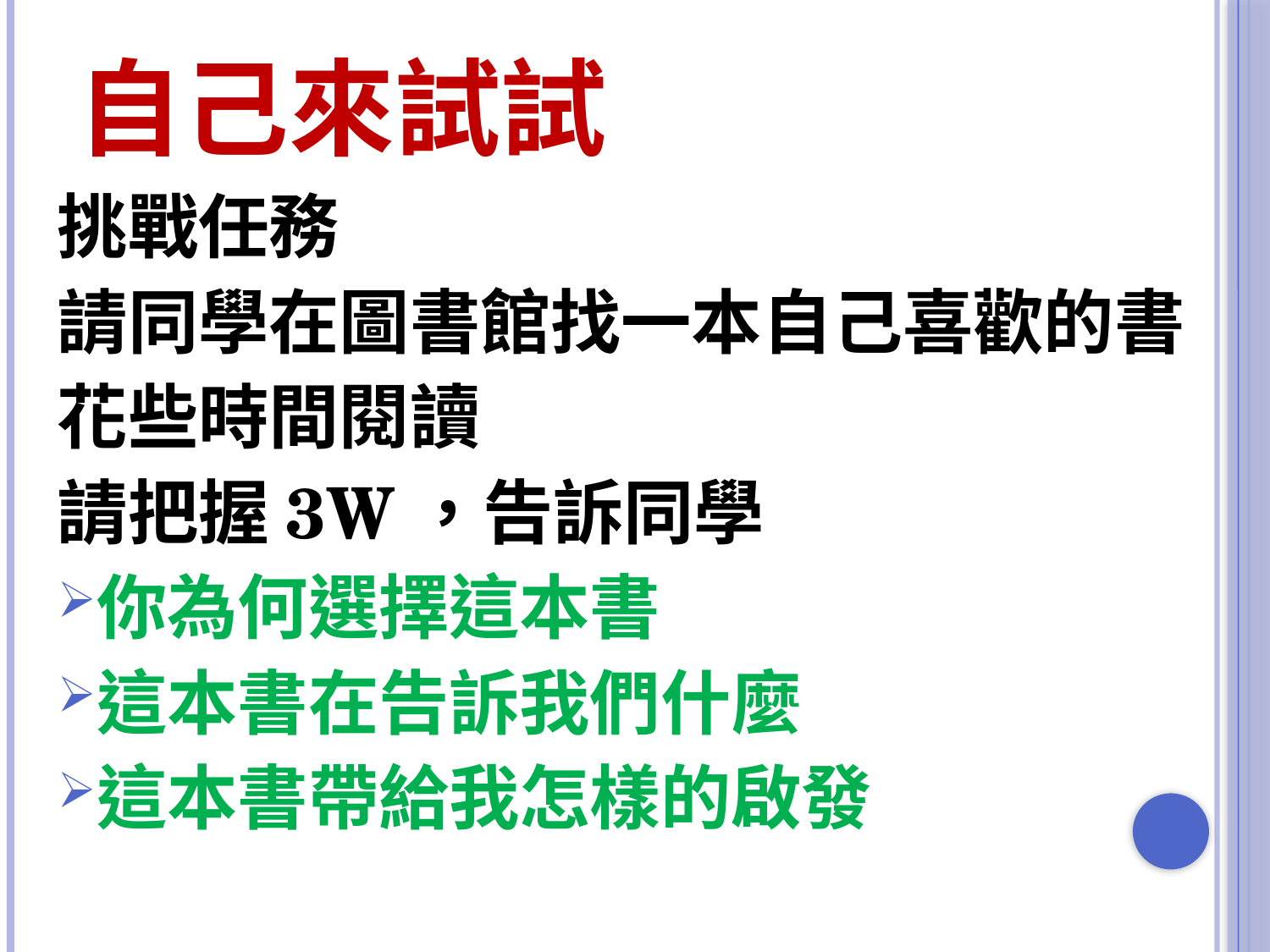

# 自己來試試
挑戰任務
請同學在圖書館找一本自己喜歡的書
花些時間閱讀
請把握3W，告訴同學
你為何選擇這本書
這本書在告訴我們什麼
這本書帶給我怎樣的啟發